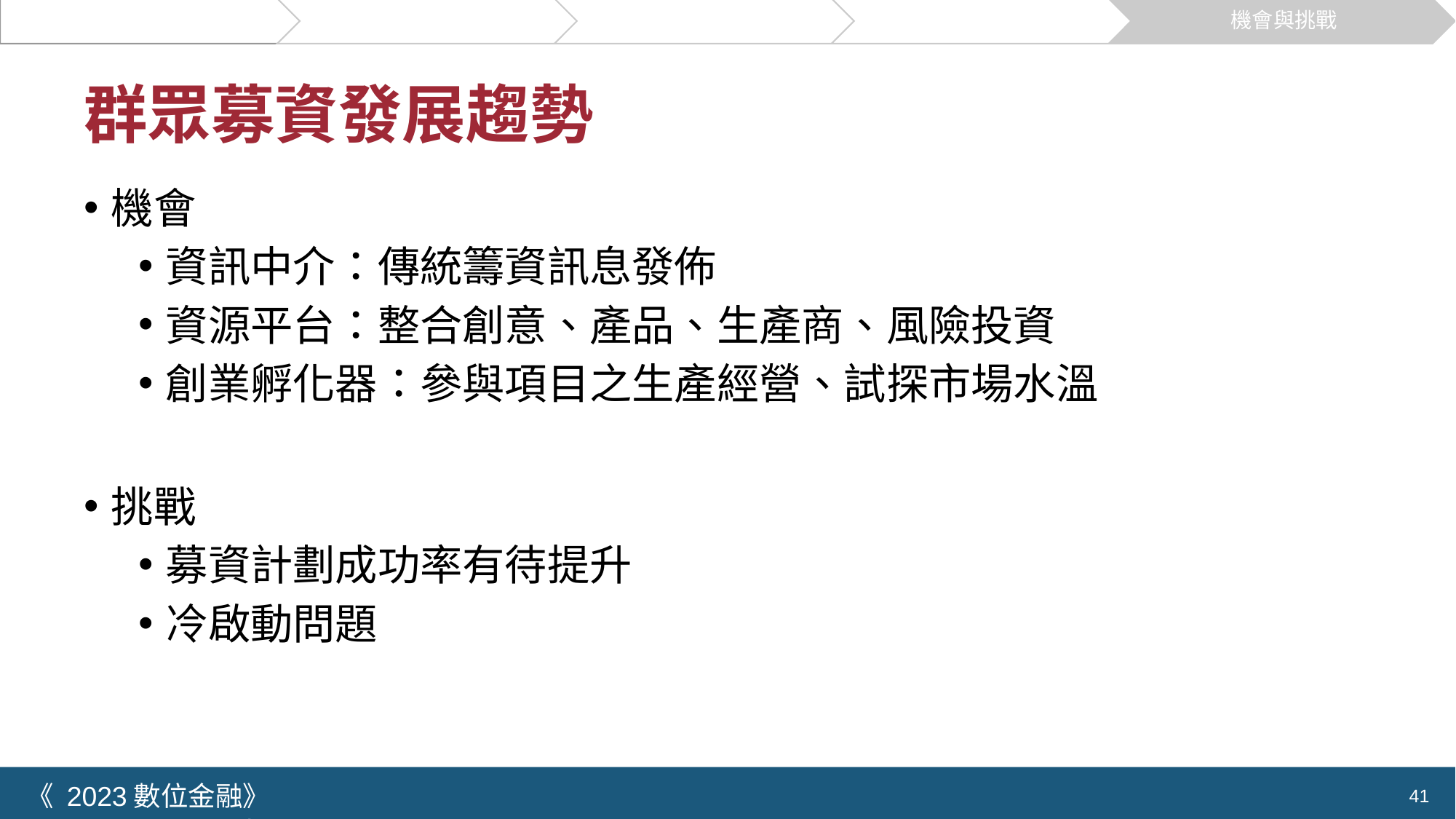

關於募資

群眾募資流程

創新模式

市場與案例

機會與挑戰
# 群眾募資發展趨勢
機會
資訊中介：傳統籌資訊息發佈
資源平台：整合創意、產品、生產商、風險投資
創業孵化器：參與項目之生產經營、試探市場水溫

挑戰
募資計劃成功率有待提升
冷啟動問題

《 2023數位金融》                                                                                                                                             	NYCU.IIM.IEBI Lab
41